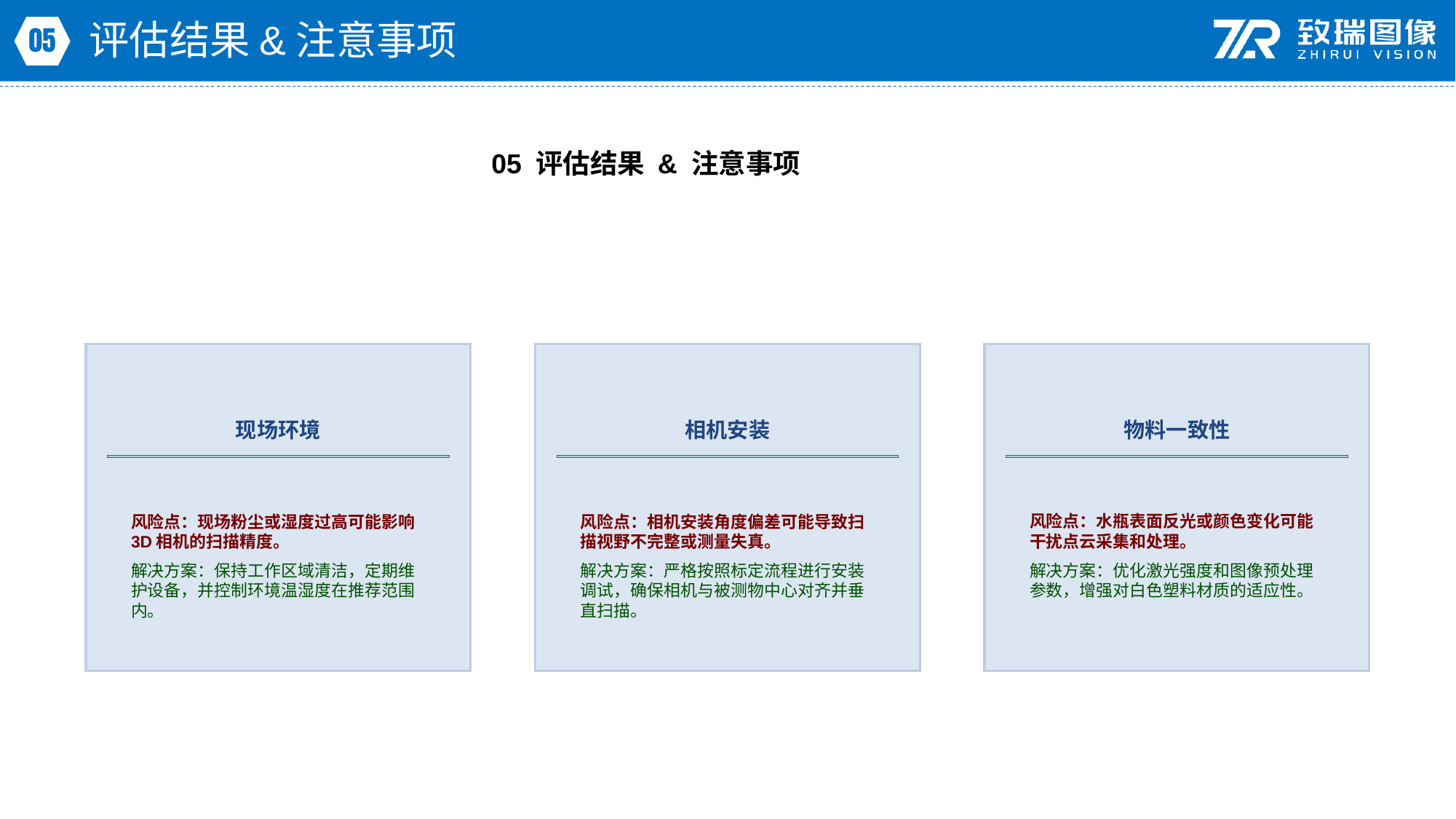

评估结果&注意事项
05

05 评估结果 & 注意事项

现场环境

相机安装

物料一致性

风险点：现场粉尘或湿度过高可能影响3D相机的扫描精度。
解决方案：保持工作区域清洁，定期维护设备，并控制环境温湿度在推荐范围内。

风险点：相机安装角度偏差可能导致扫描视野不完整或测量失真。
解决方案：严格按照标定流程进行安装调试，确保相机与被测物中心对齐并垂直扫描。

风险点：水瓶表面反光或颜色变化可能干扰点云采集和处理。
解决方案：优化激光强度和图像预处理参数，增强对白色塑料材质的适应性。